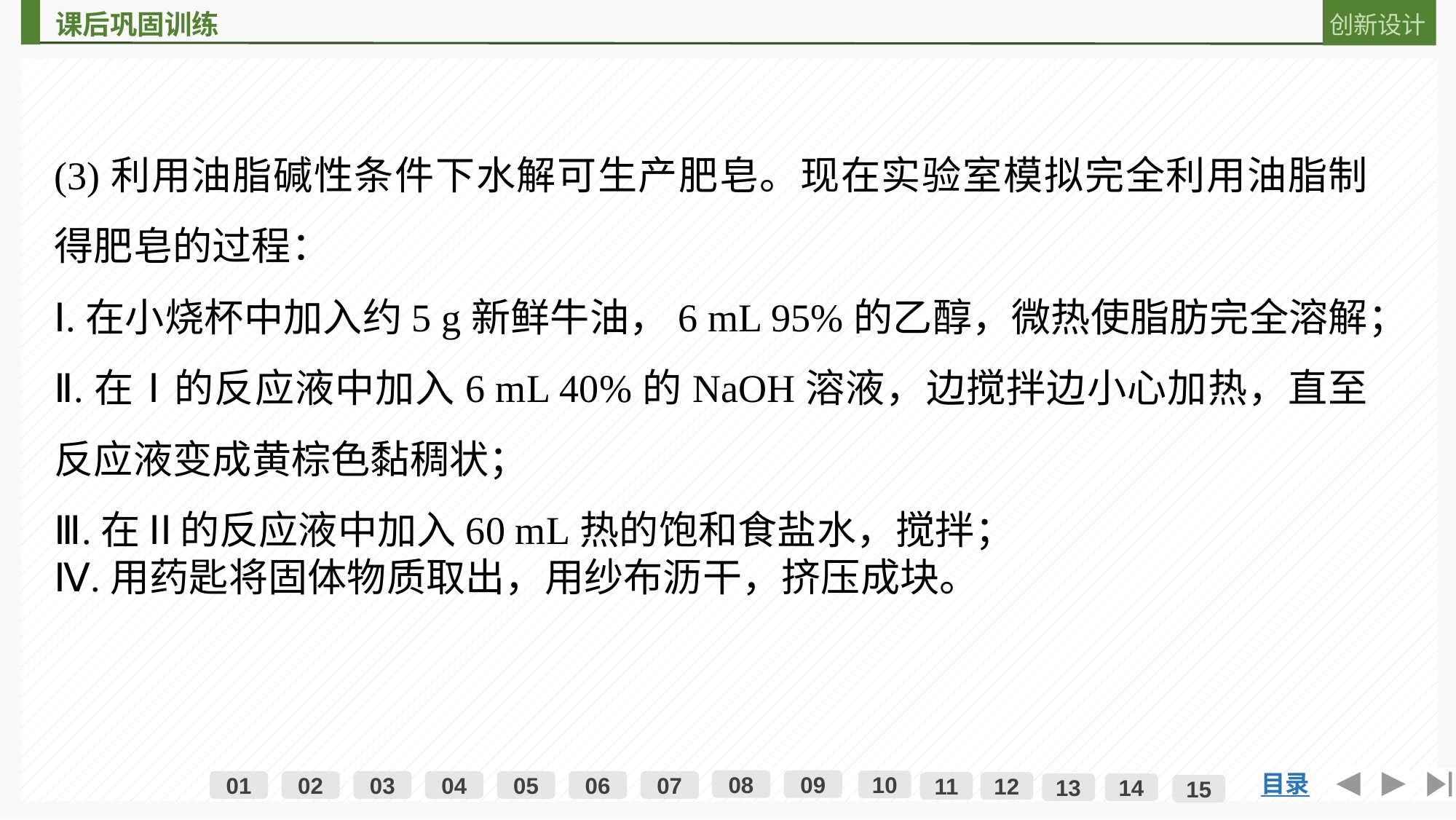

(3)利用油脂碱性条件下水解可生产肥皂。现在实验室模拟完全利用油脂制得肥皂的过程：
Ⅰ.在小烧杯中加入约5 g新鲜牛油，6 mL 95%的乙醇，微热使脂肪完全溶解；
Ⅱ.在Ⅰ的反应液中加入6 mL 40%的NaOH溶液，边搅拌边小心加热，直至反应液变成黄棕色黏稠状；
Ⅲ.在Ⅱ的反应液中加入60 mL热的饱和食盐水，搅拌；
Ⅳ.用药匙将固体物质取出，用纱布沥干，挤压成块。